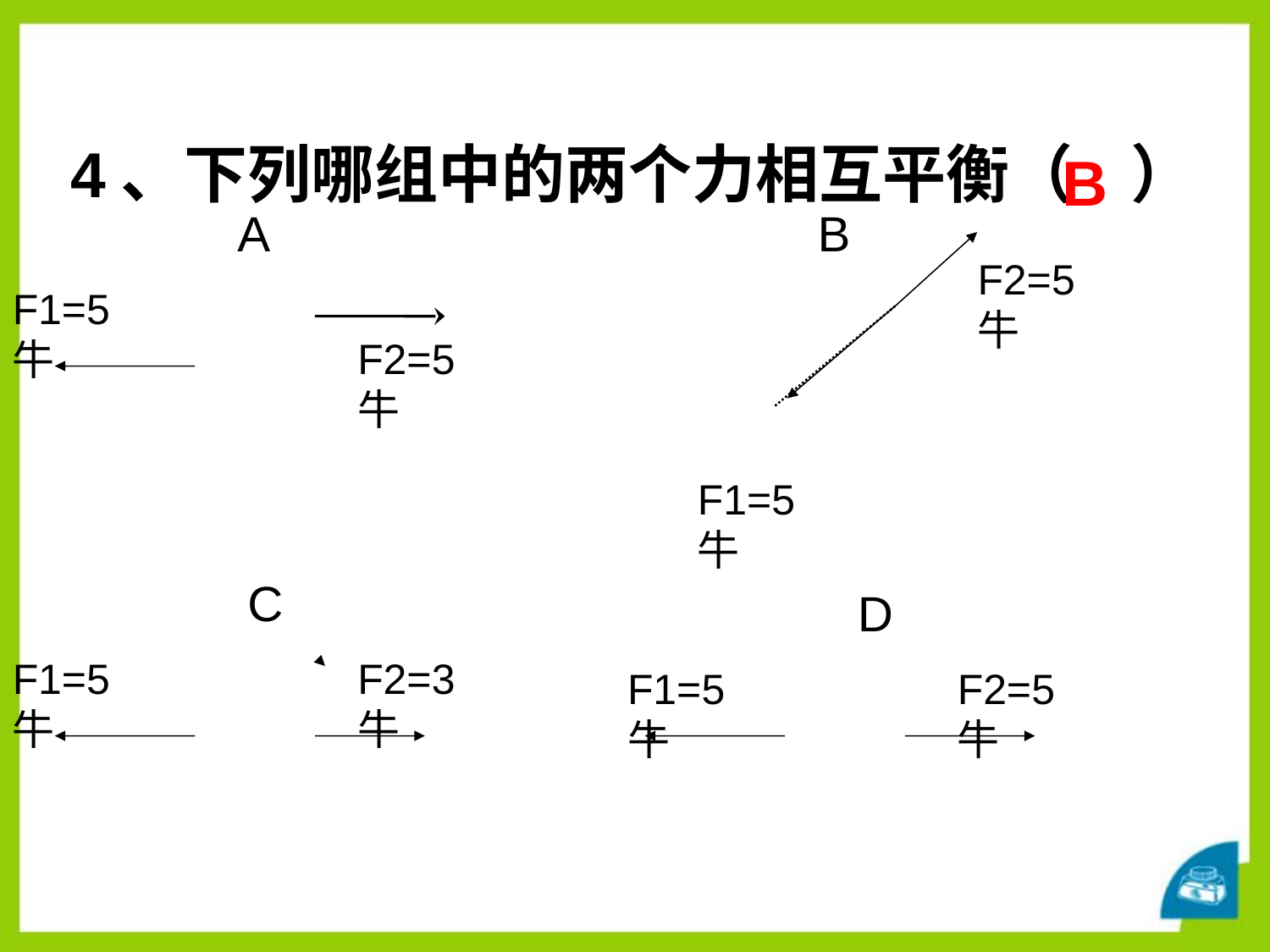

# 4、下列哪组中的两个力相互平衡（    ）
B
A
B

F2=5牛
F1=5牛

F2=5牛

F1=5牛
C
D
F1=5牛
F2=3牛
F1=5牛
F2=5牛